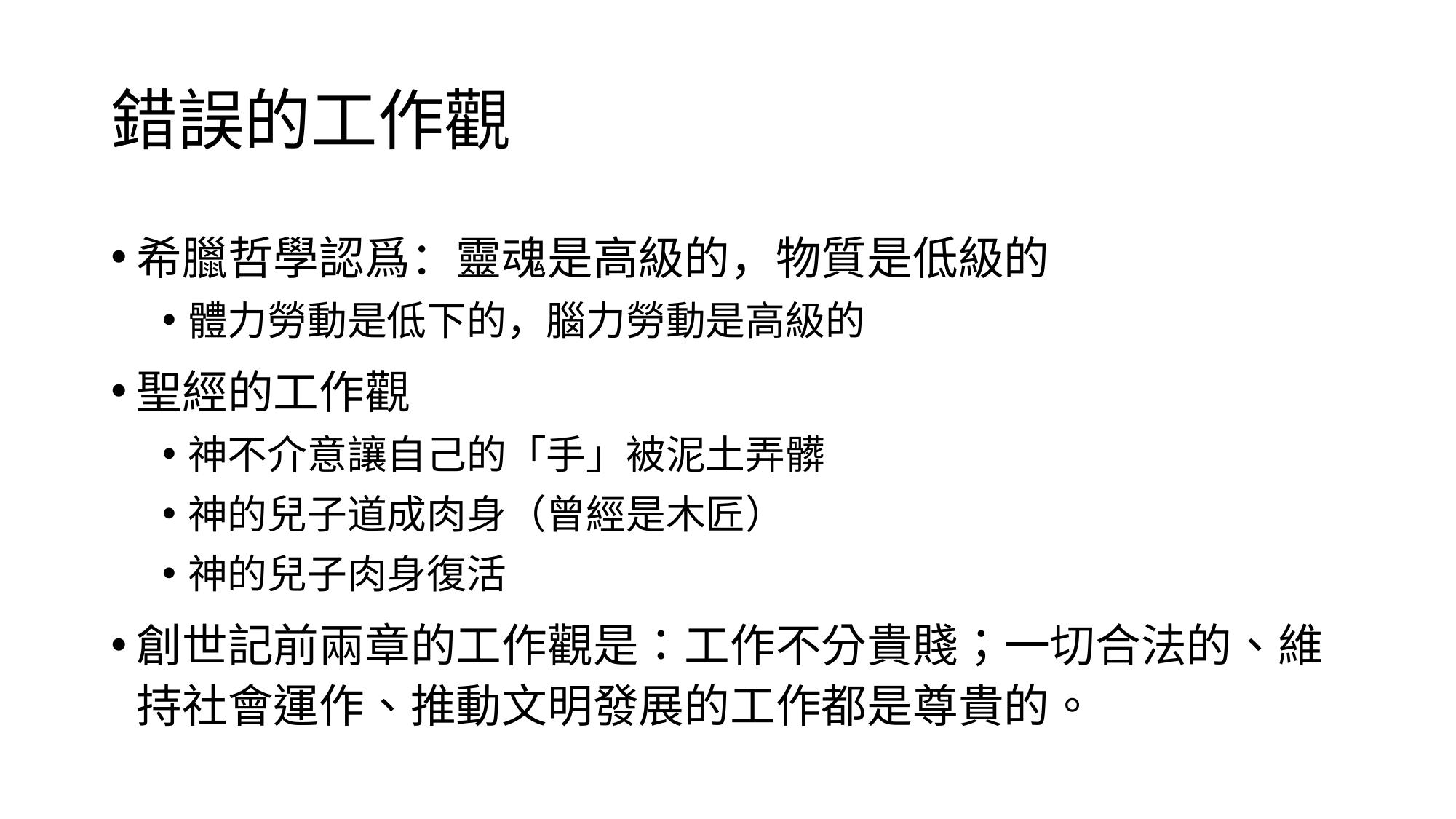

# 錯誤的工作觀
希臘哲學認爲：靈魂是高級的，物質是低級的
體力勞動是低下的，腦力勞動是高級的
聖經的工作觀
神不介意讓自己的「手」被泥土弄髒
神的兒子道成肉身（曾經是木匠）
神的兒子肉身復活
創世記前兩章的工作觀是：工作不分貴賤；一切合法的、維持社會運作、推動文明發展的工作都是尊貴的。